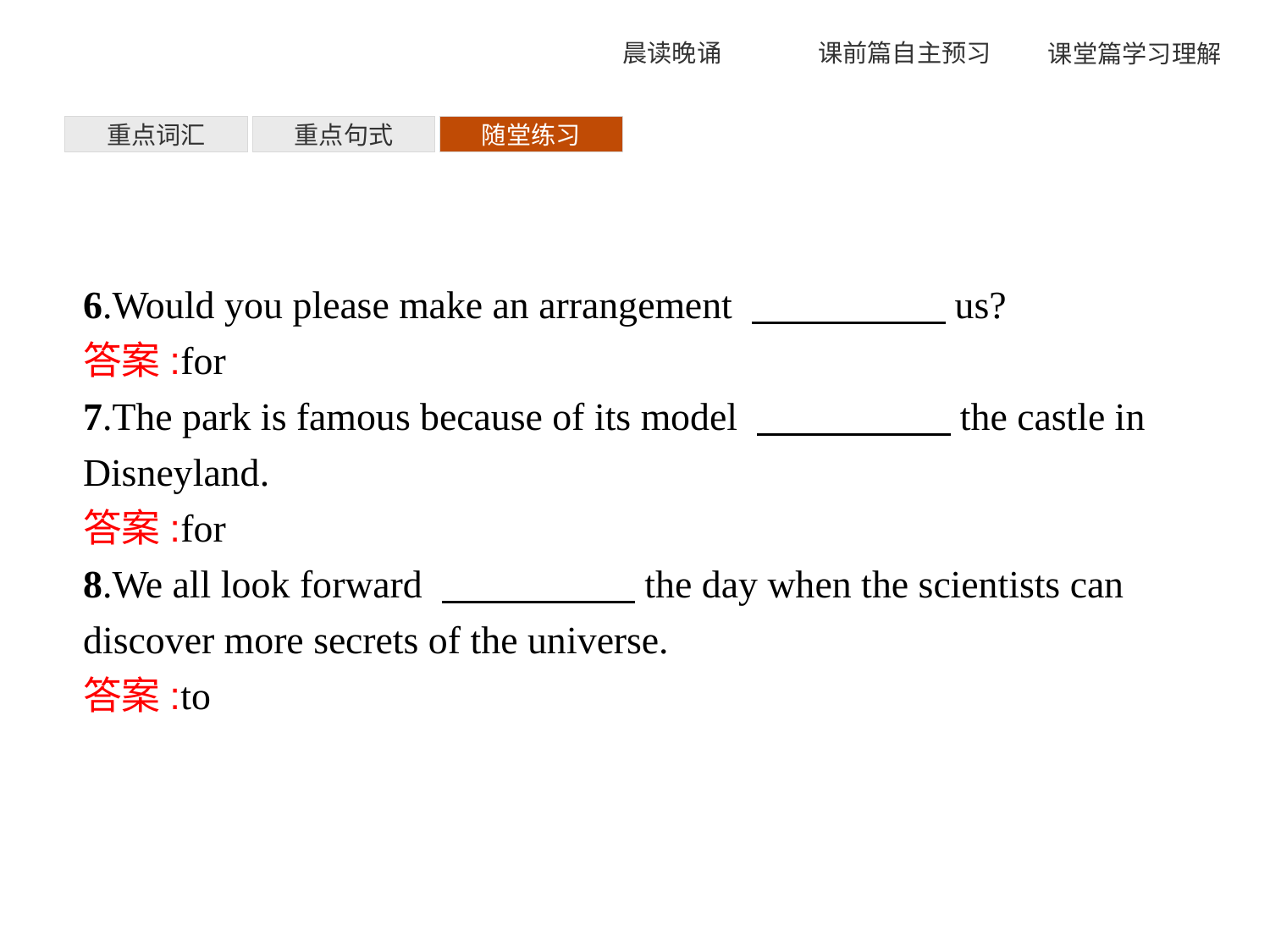

重点词汇
重点句式
随堂练习
6.Would you please make an arrangement 　　　　　us?
答案:for
7.The park is famous because of its model 　　　　　the castle in Disneyland.
答案:for
8.We all look forward 　　　　　the day when the scientists can discover more secrets of the universe.
答案:to